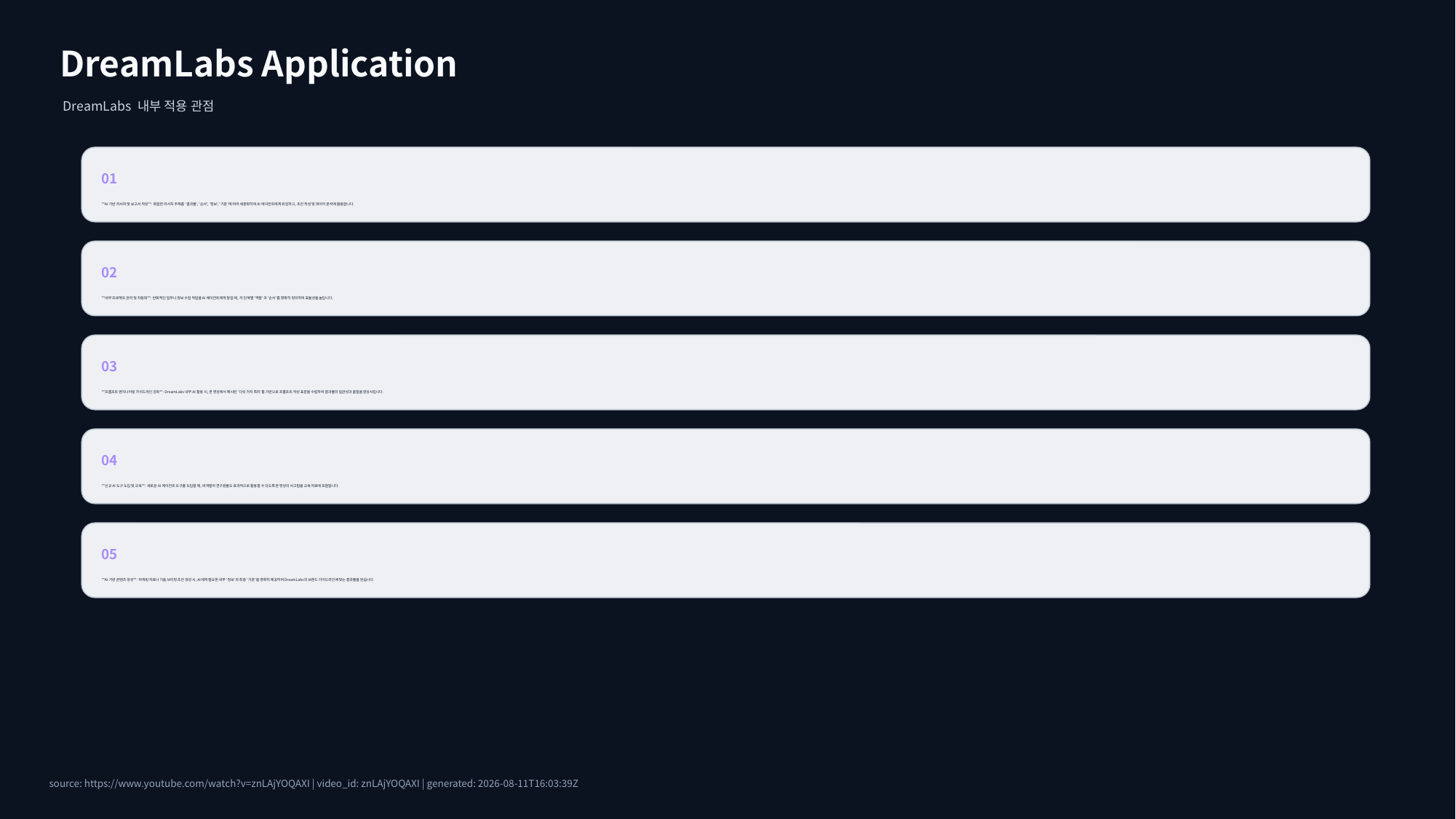

DreamLabs Application
DreamLabs 내부 적용 관점

01
**AI 기반 리서치 및 보고서 작성**: 복잡한 리서치 주제를 '결과물', '순서', '정보', '기준'에 따라 세분화하여 AI 에이전트에게 위임하고, 초안 작성 및 데이터 분석에 활용합니다.

02
**내부 프로젝트 관리 및 자동화**: 반복적인 업무나 정보 수집 작업을 AI 에이전트에게 맡길 때, 각 단계별 '역할'과 '순서'를 명확히 정의하여 효율성을 높입니다.

03
**프롬프트 엔지니어링 가이드라인 강화**: DreamLabs 내부 AI 활용 시, 본 영상에서 제시된 '다섯 가지 쪽지'를 기반으로 프롬프트 작성 표준을 수립하여 결과물의 일관성과 품질을 향상시킵니다.

04
**신규 AI 도구 도입 및 교육**: 새로운 AI 에이전트 도구를 도입할 때, 비개발자 연구원들도 효과적으로 활용할 수 있도록 본 영상의 사고법을 교육 자료에 포함합니다.

05
**AI 기반 콘텐츠 생성**: 마케팅 자료나 기술 브리핑 초안 생성 시, AI에게 필요한 내부 '정보'와 최종 '기준'을 명확히 제공하여 DreamLabs의 브랜드 가이드라인에 맞는 결과물을 얻습니다.
source: https://www.youtube.com/watch?v=znLAjYOQAXI | video_id: znLAjYOQAXI | generated: 2026-08-11T16:03:39Z